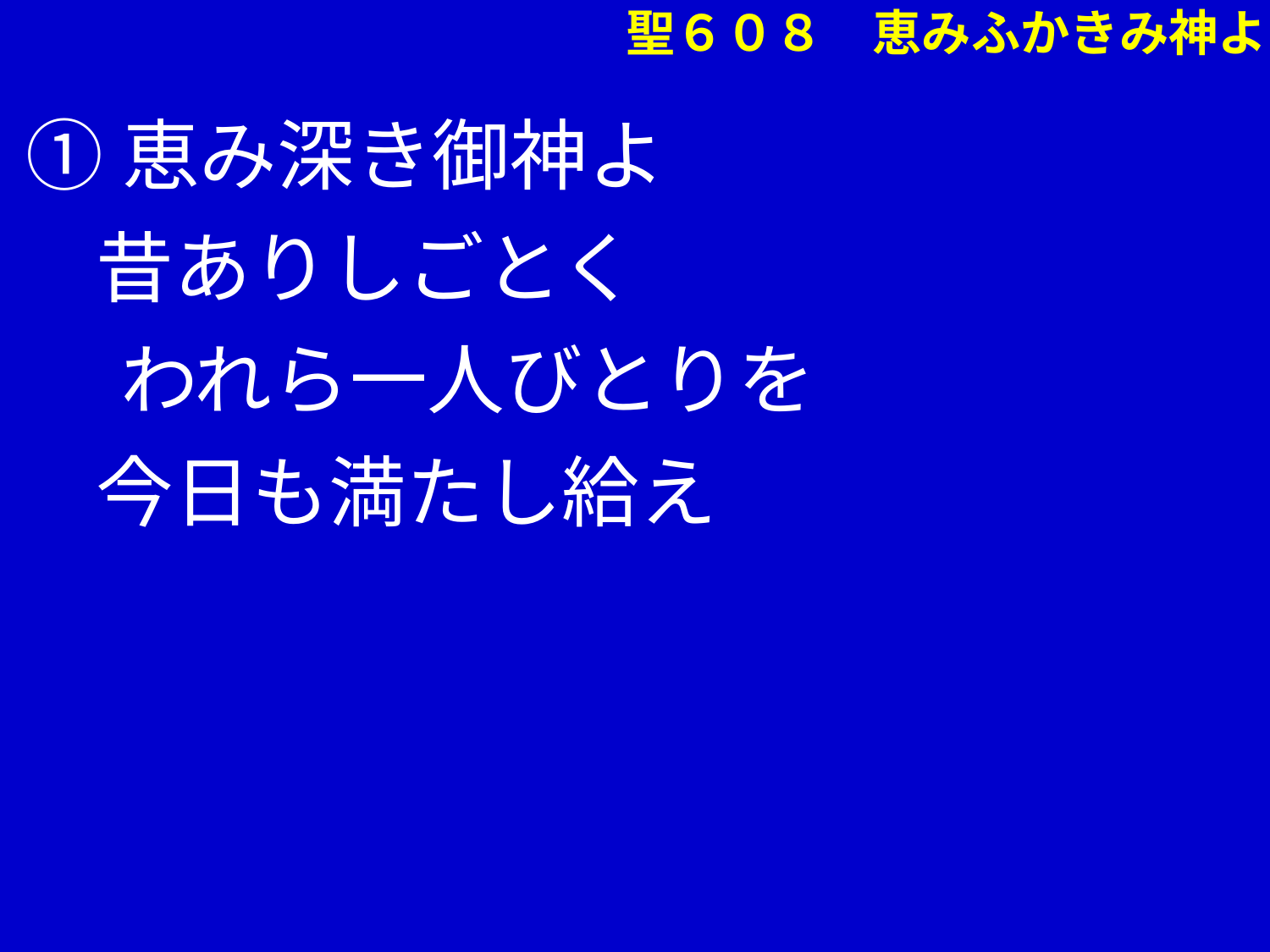

聖６０８　恵みふかきみ神よ
①恵み深き御神よ
   昔ありしごとく
　 われら一人びとりを
   今日も満たし給え